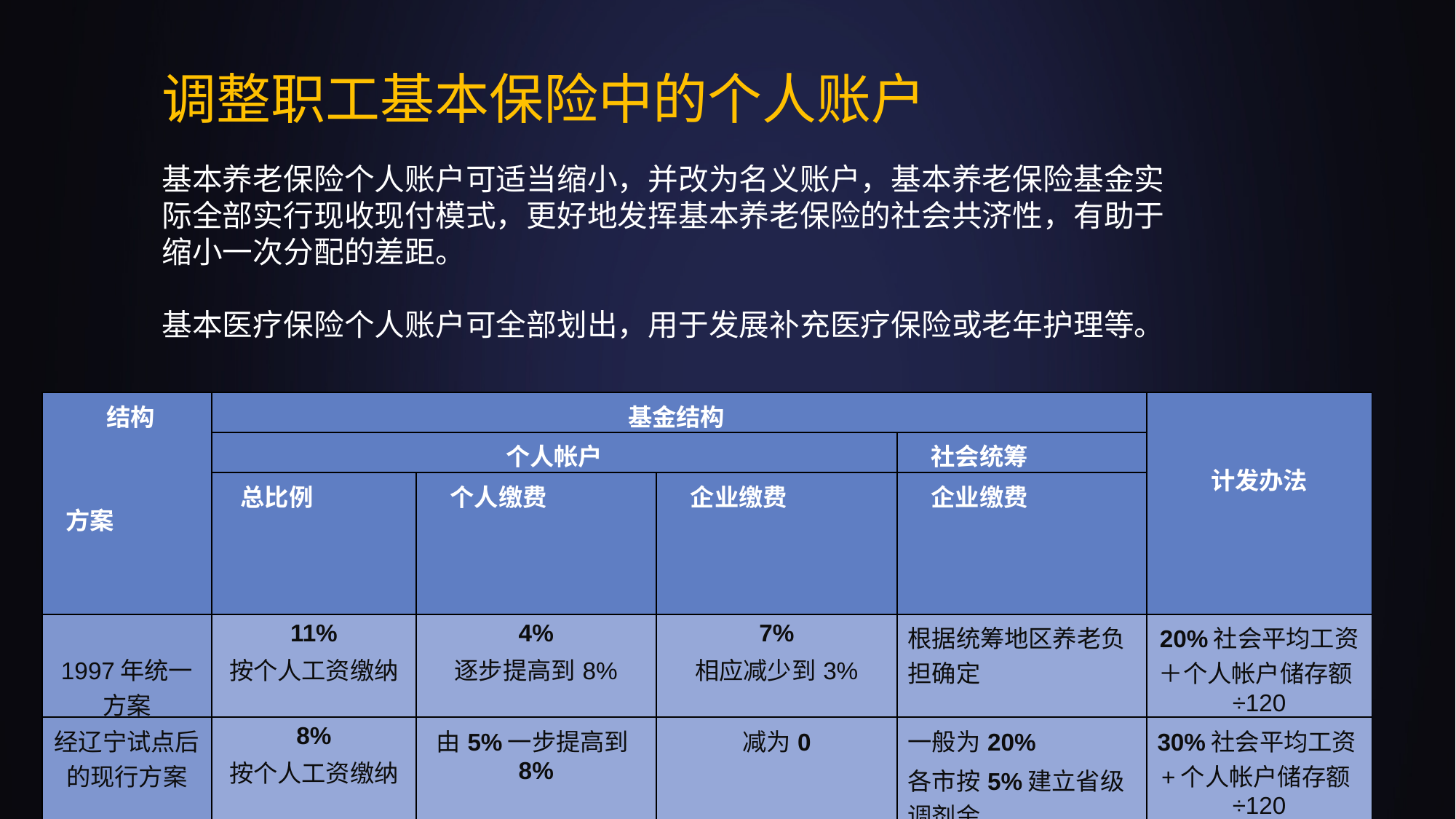

调整职工基本保险中的个人账户
基本养老保险个人账户可适当缩小，并改为名义账户，基本养老保险基金实际全部实行现收现付模式，更好地发挥基本养老保险的社会共济性，有助于缩小一次分配的差距。

基本医疗保险个人账户可全部划出，用于发展补充医疗保险或老年护理等。
| 结构 方案 | 基金结构 |  |  |  | 计发办法 |
| --- | --- | --- | --- | --- | --- |
|  | 个人帐户 |  |  | 社会统筹 |  |
|  | 总比例 | 个人缴费 | 企业缴费 | 企业缴费 |  |
| 1997年统一方案 | 11% 按个人工资缴纳 | 4% 逐步提高到8% | 7% 相应减少到3% | 根据统筹地区养老负担确定 | 20%社会平均工资＋个人帐户储存额÷120 |
| 经辽宁试点后的现行方案 | 8% 按个人工资缴纳 | 由5%一步提高到8% | 减为0 | 一般为20% 各市按5%建立省级调剂金 | 30%社会平均工资+个人帐户储存额÷120 |